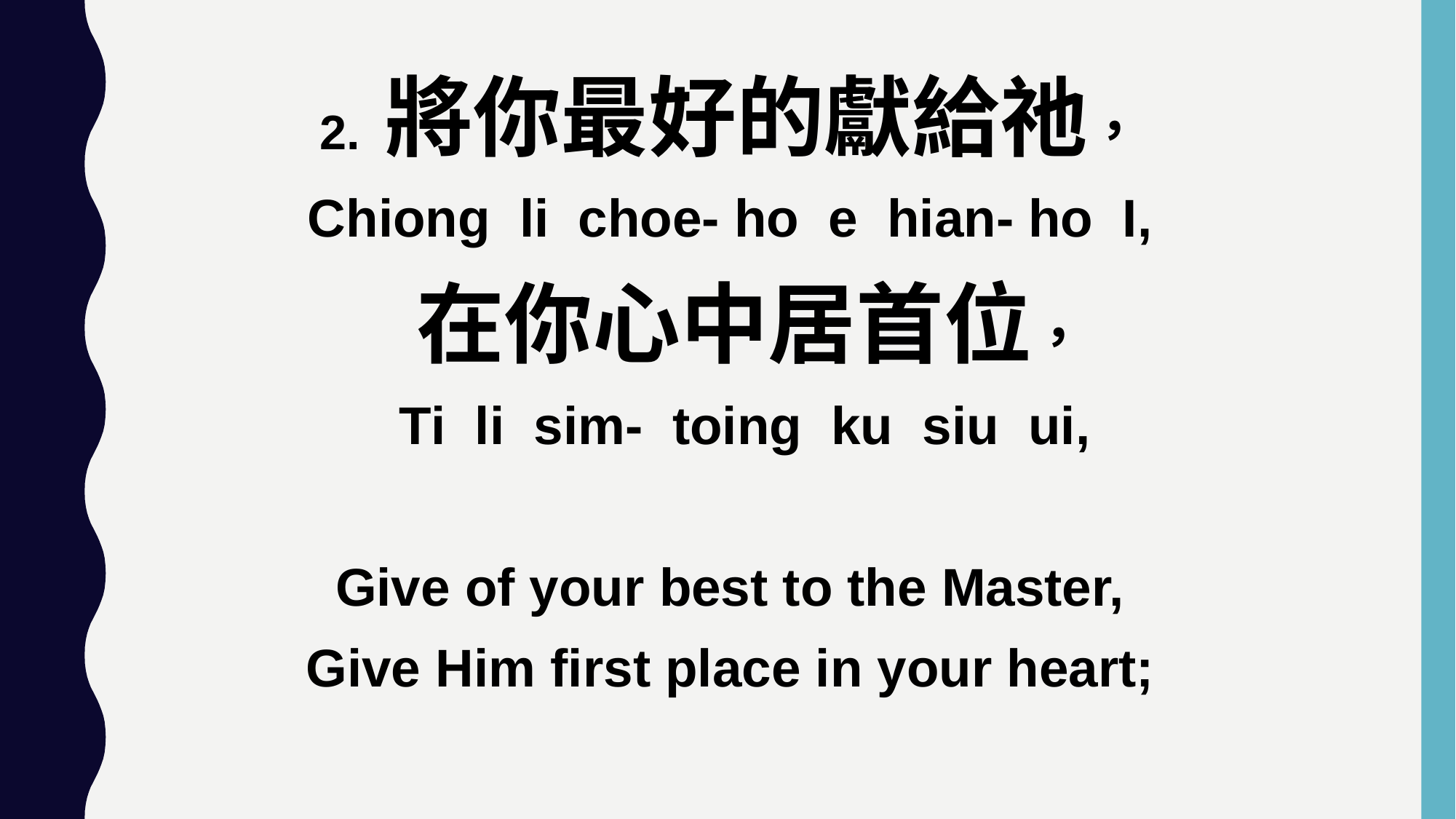

2. 將你最好的獻給祂，
Chiong  li  choe- ho  e  hian- ho  I,
 在你心中居首位，
  Ti  li  sim-  toing  ku  siu  ui,

Give of your best to the Master,
Give Him first place in your heart;